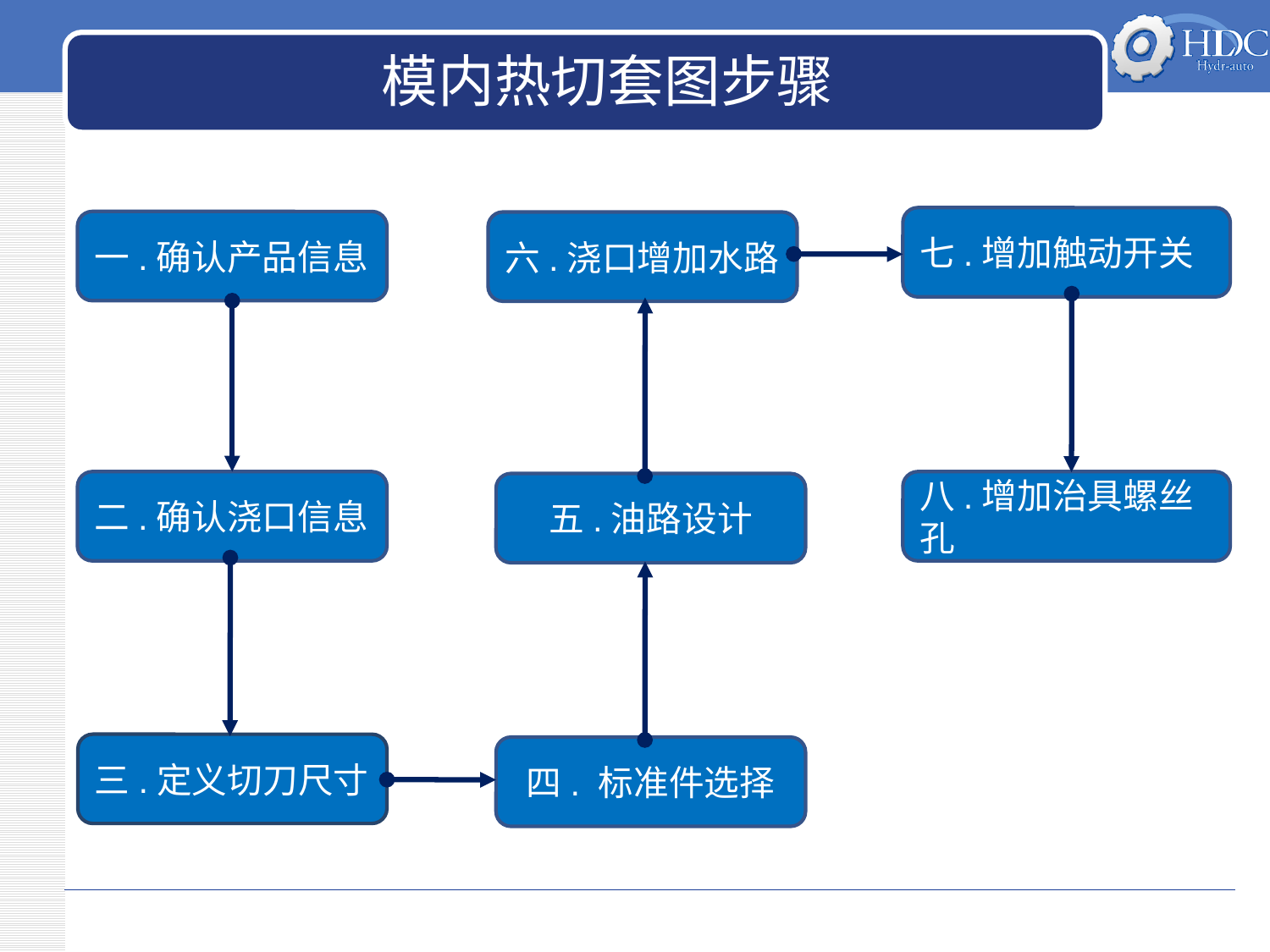

模内热切套图步骤
七.增加触动开关
一.确认产品信息
六.浇口增加水路
二.确认浇口信息
八.增加治具螺丝孔
五.油路设计
三.定义切刀尺寸
四. 标准件选择